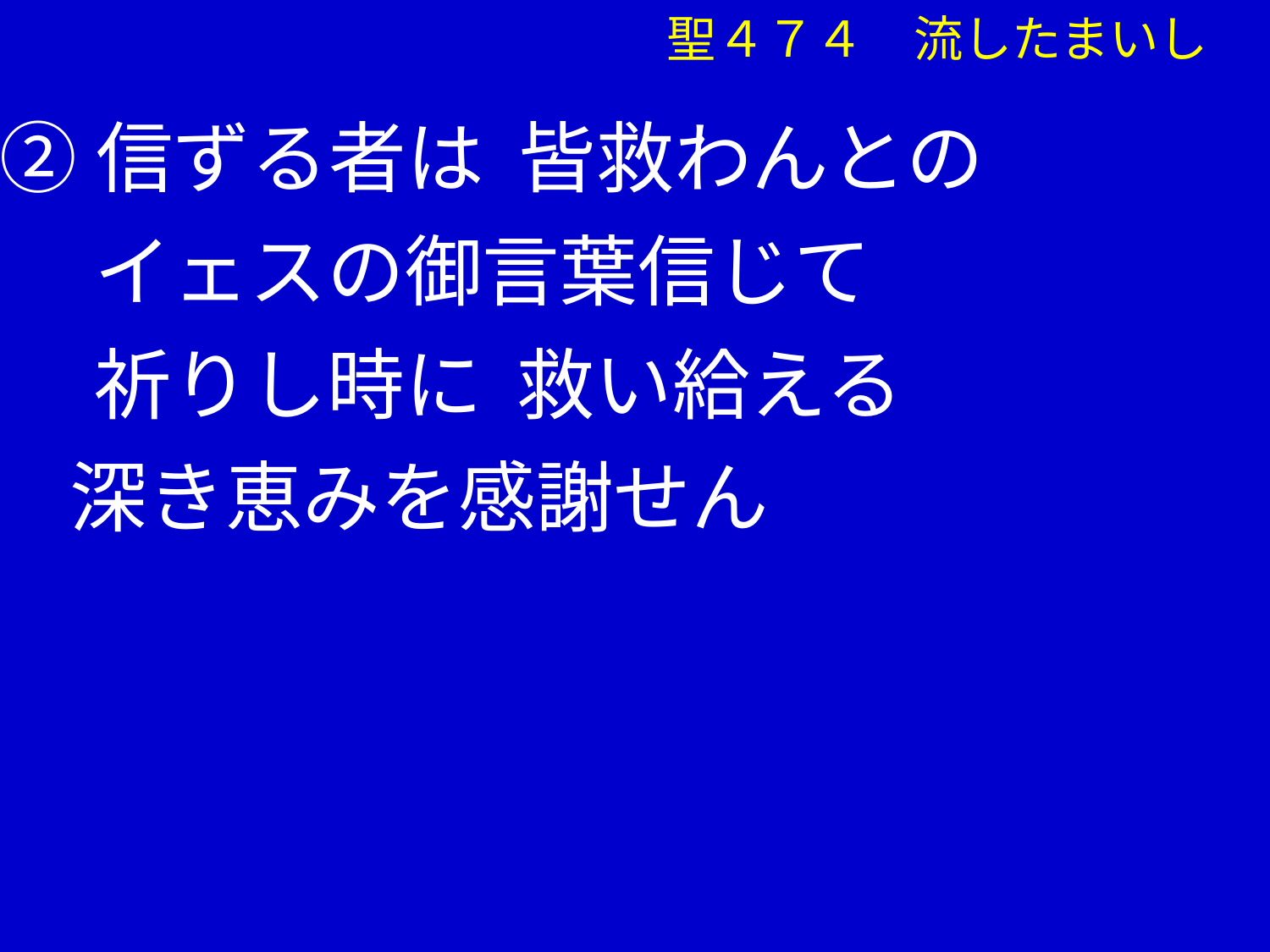

聖４７４　流したまいし
②信ずる者は  皆救わんとの
　 イェスの御言葉信じて
　 祈りし時に  救い給える
   深き恵みを感謝せん